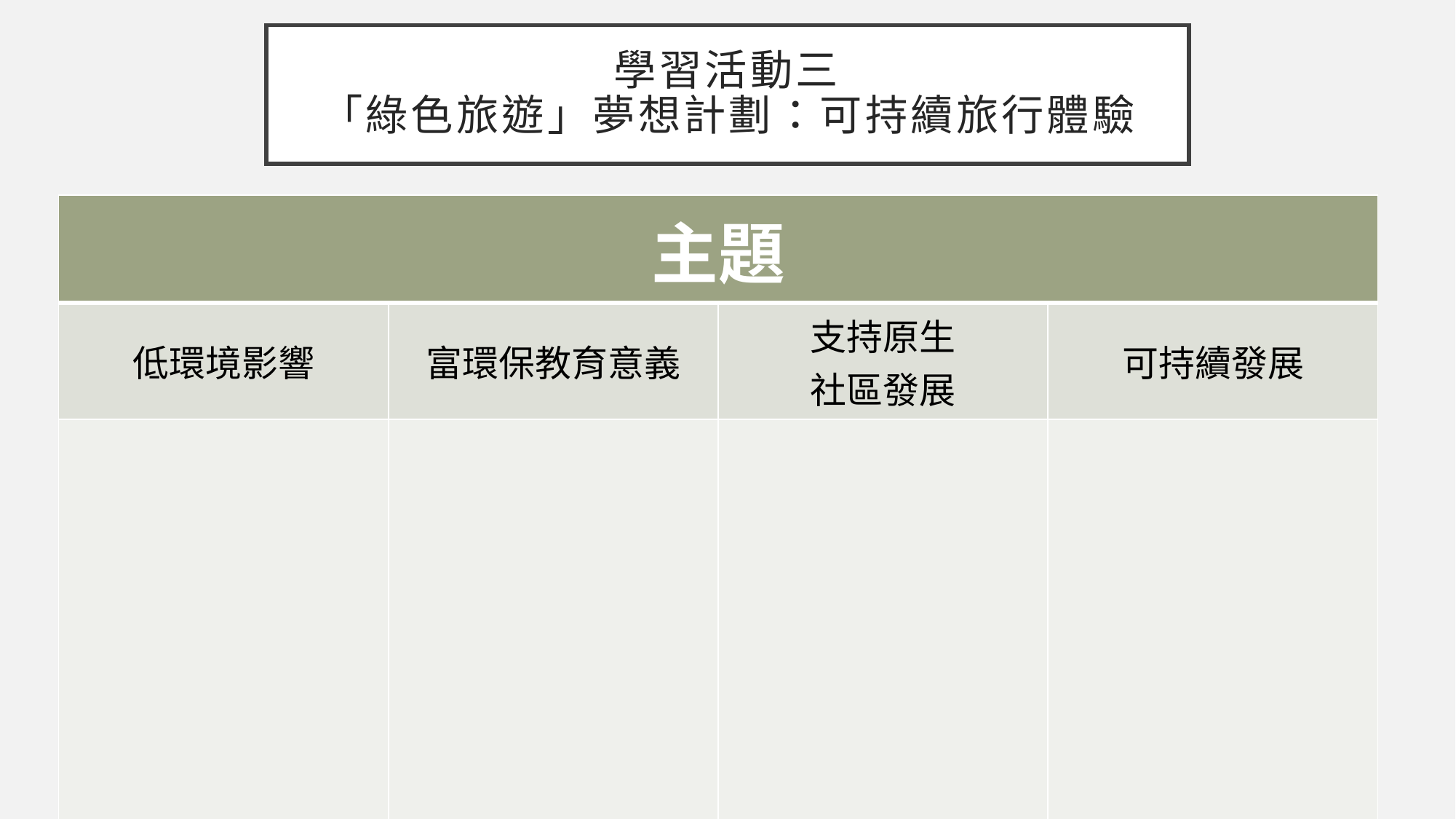

# 學習活動三 「綠色旅遊」夢想計劃：可持續旅行體驗
| 主題 |  |  |  |
| --- | --- | --- | --- |
| 低環境影響 | 富環保教育意義 | 支持原生 社區發展 | 可持續發展 |
|  |  |  |  |